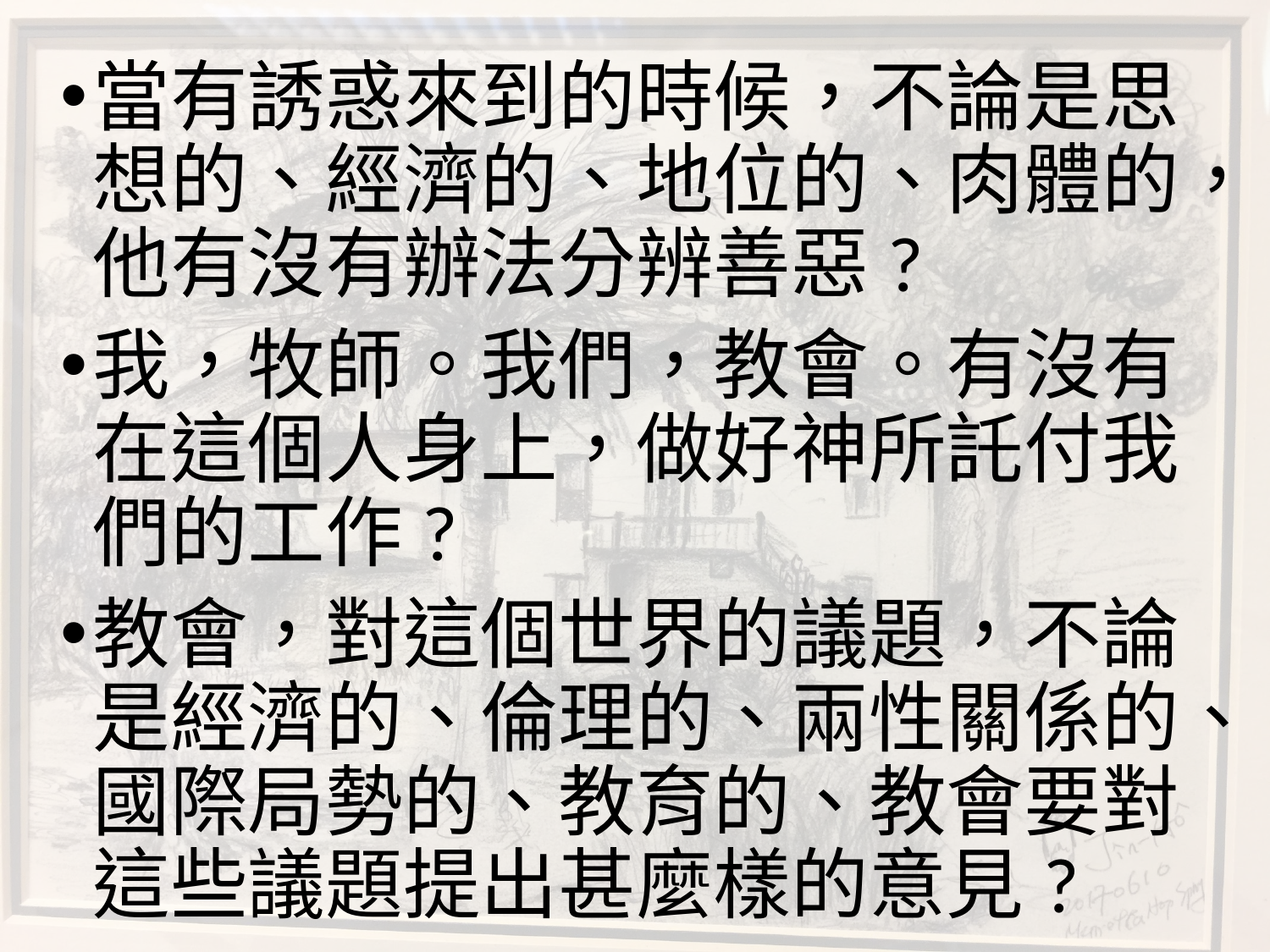

當有誘惑來到的時候，不論是思想的、經濟的、地位的、肉體的，他有沒有辦法分辨善惡?
我，牧師。我們，教會。有沒有在這個人身上，做好神所託付我們的工作?
教會，對這個世界的議題，不論是經濟的、倫理的、兩性關係的、國際局勢的、教育的、教會要對這些議題提出甚麼樣的意見?